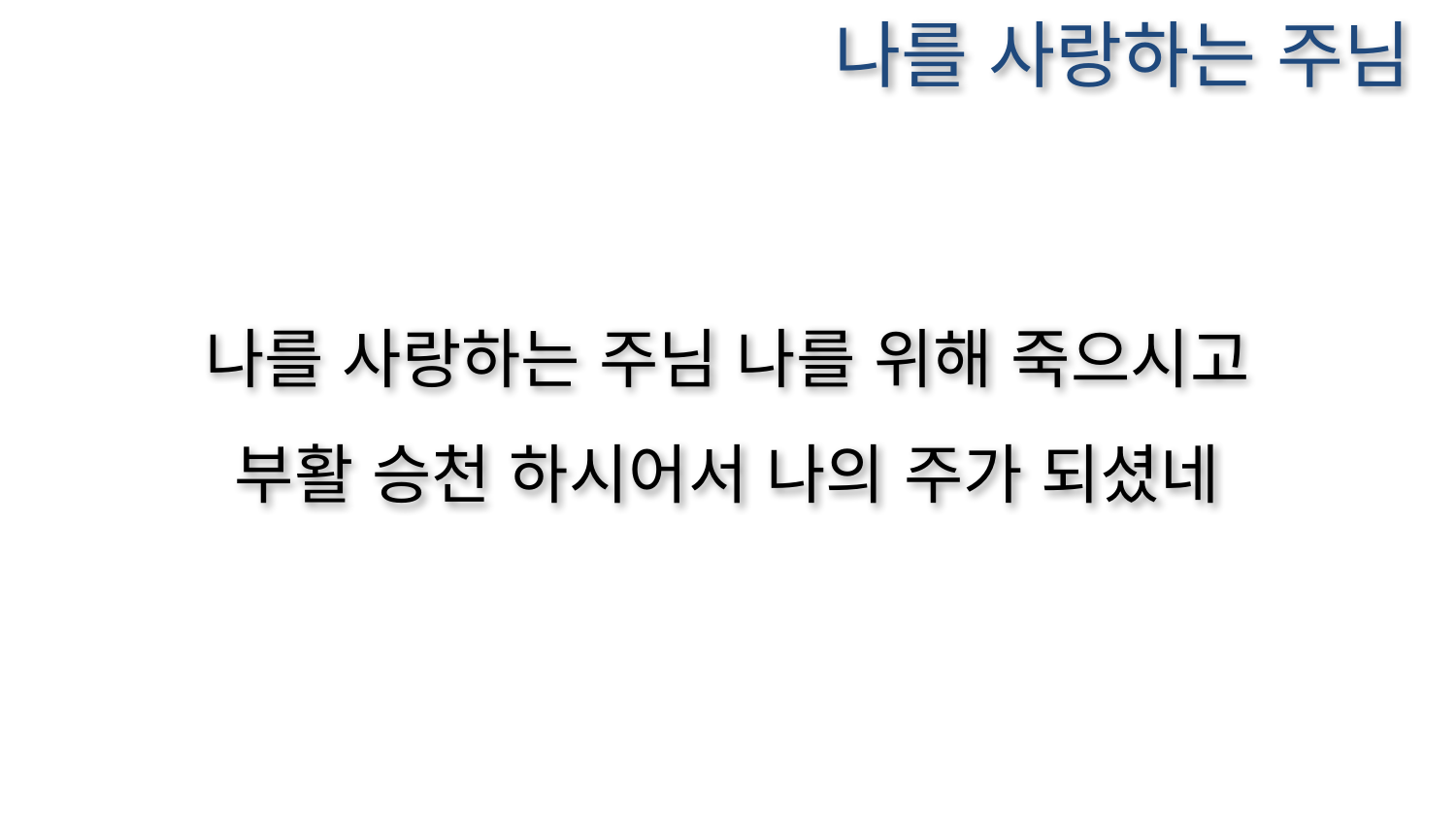

나를 사랑하는 주님
나를 사랑하는 주님 나를 위해 죽으시고
부활 승천 하시어서 나의 주가 되셨네